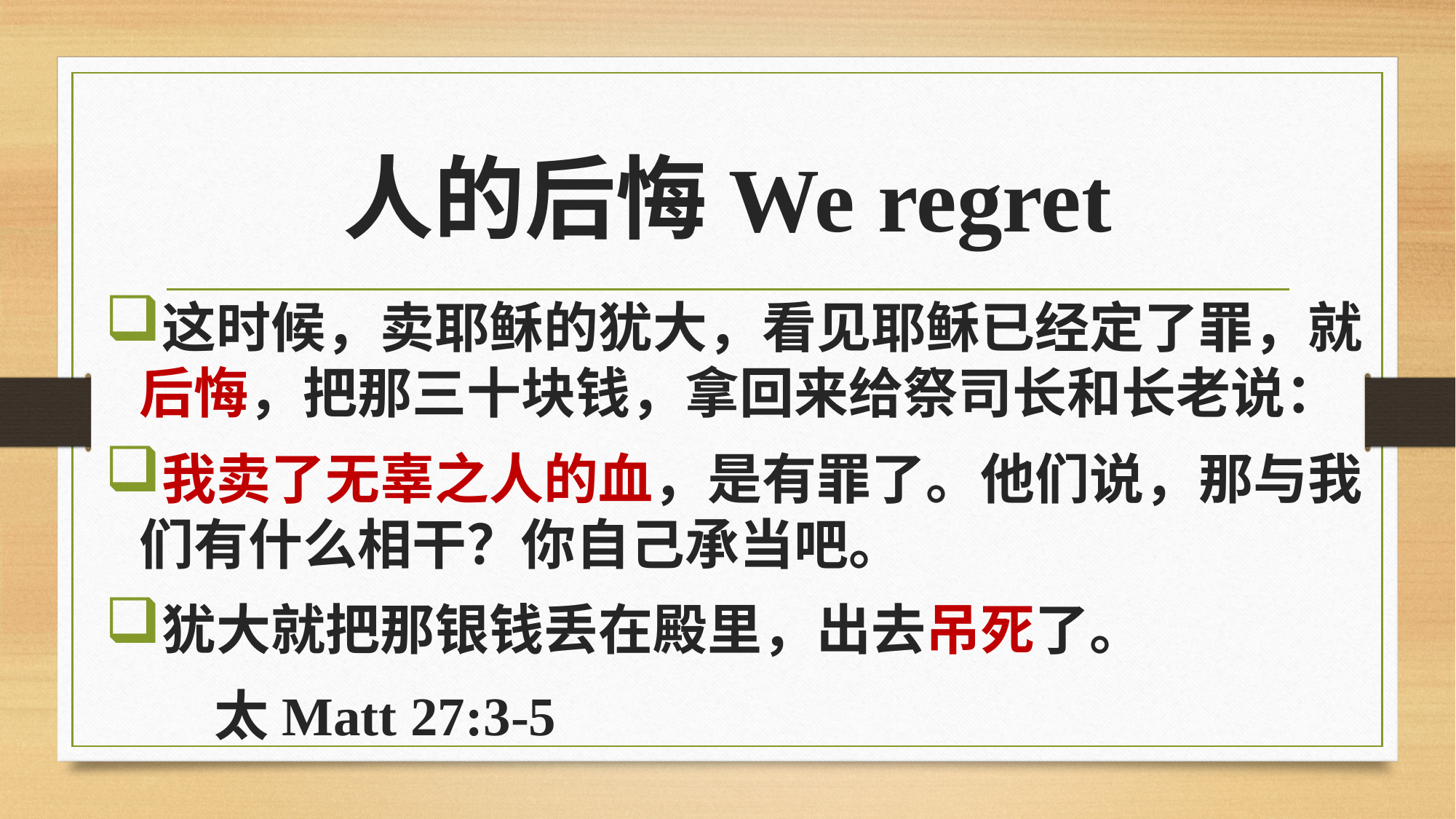

# 人的后悔We regret
这时候，卖耶稣的犹大，看见耶稣已经定了罪，就后悔，把那三十块钱，拿回来给祭司长和长老说：
我卖了无辜之人的血，是有罪了。他们说，那与我们有什么相干？你自己承当吧。
犹大就把那银钱丢在殿里，出去吊死了。
	太Matt 27:3-5